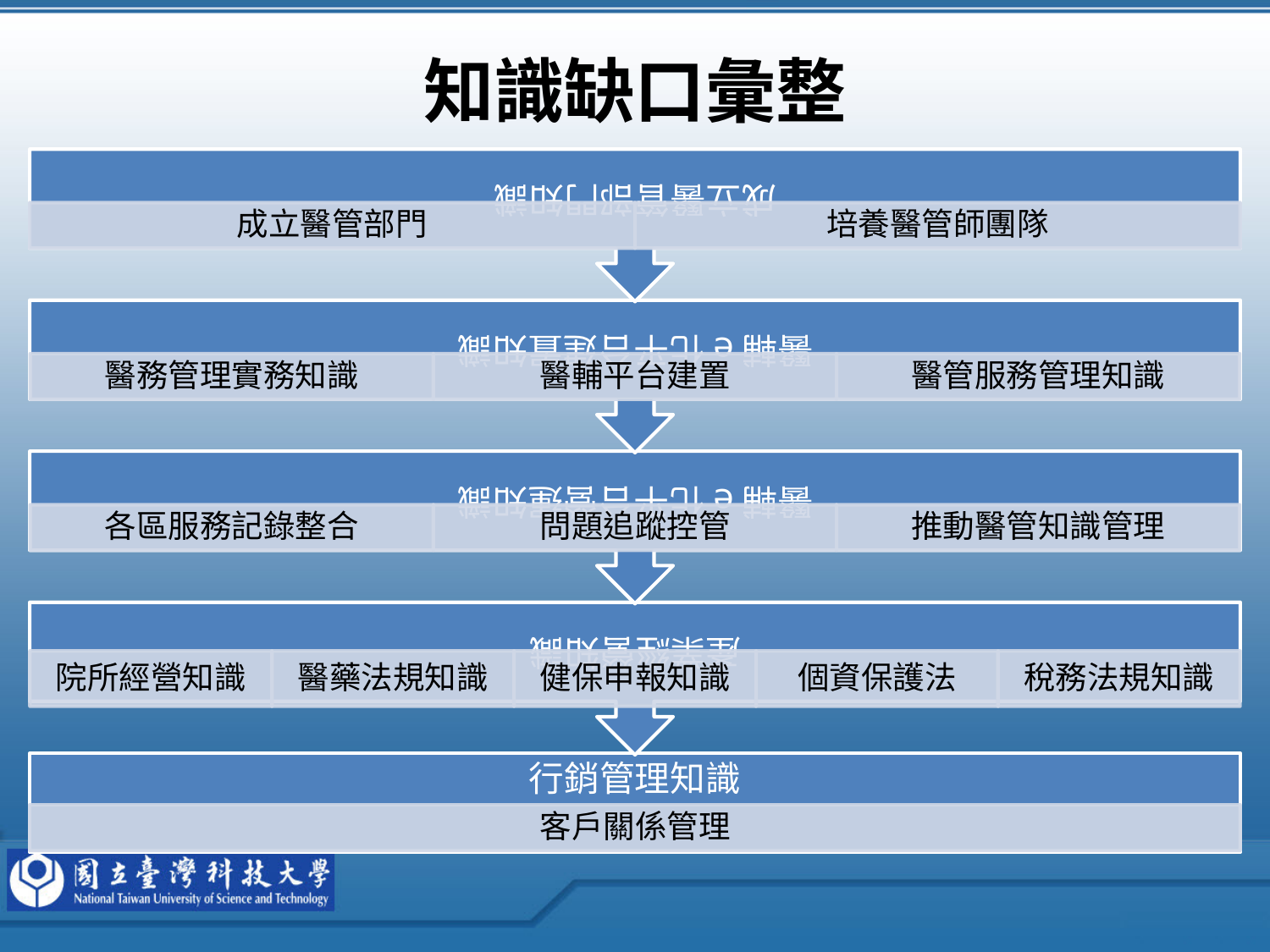

# 知識缺口彙整
行銷管理知識
客戶關係管理
產業經營知識
院所經營知識
醫藥法規知識
健保申報知識
個資保護法
稅務法規知識
醫輔e化平台營運知識
各區服務記錄整合
問題追蹤控管
推動醫管知識管理
醫輔e化平台建置知識
醫務管理實務知識
醫輔平台建置
醫管服務管理知識
成立醫管部門知識
成立醫管部門
培養醫管師團隊